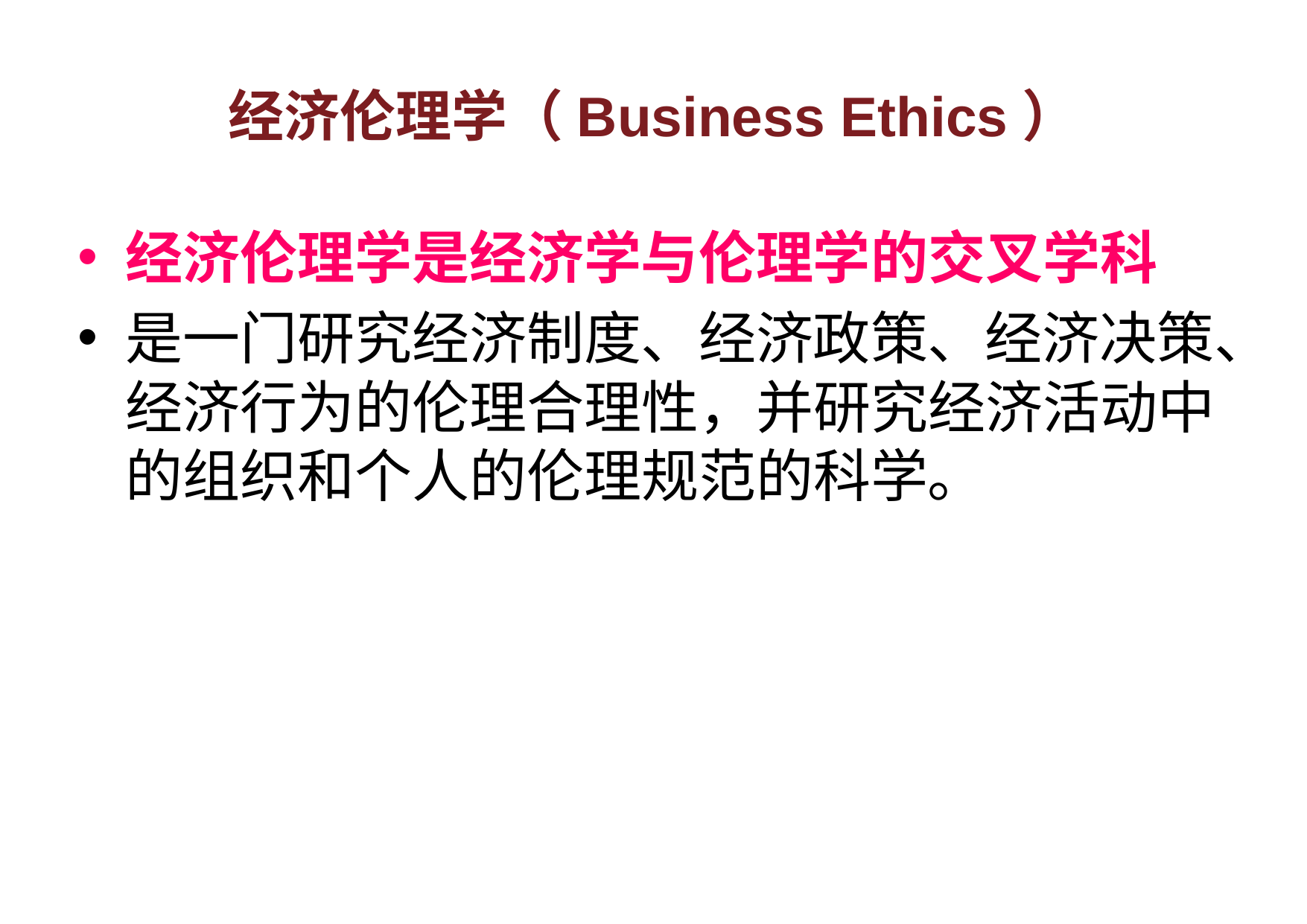

# 经济伦理学（Business Ethics）
经济伦理学是经济学与伦理学的交叉学科
是一门研究经济制度、经济政策、经济决策、经济行为的伦理合理性，并研究经济活动中的组织和个人的伦理规范的科学。